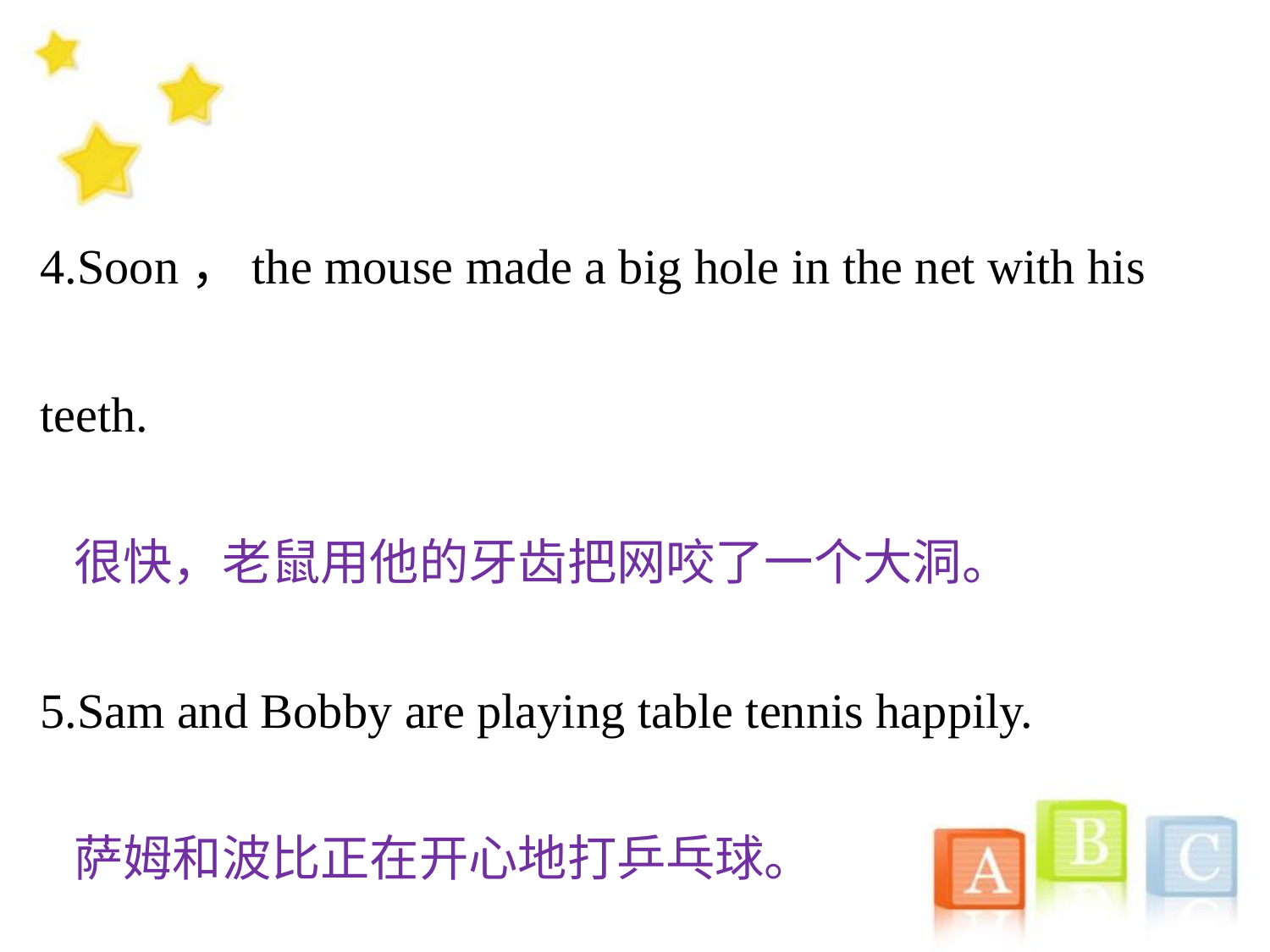

4.Soon，the mouse made a big hole in the net with his teeth.
  很快，老鼠用他的牙齿把网咬了一个大洞。
5.Sam and Bobby are playing table tennis happily.
  萨姆和波比正在开心地打乒乓球。